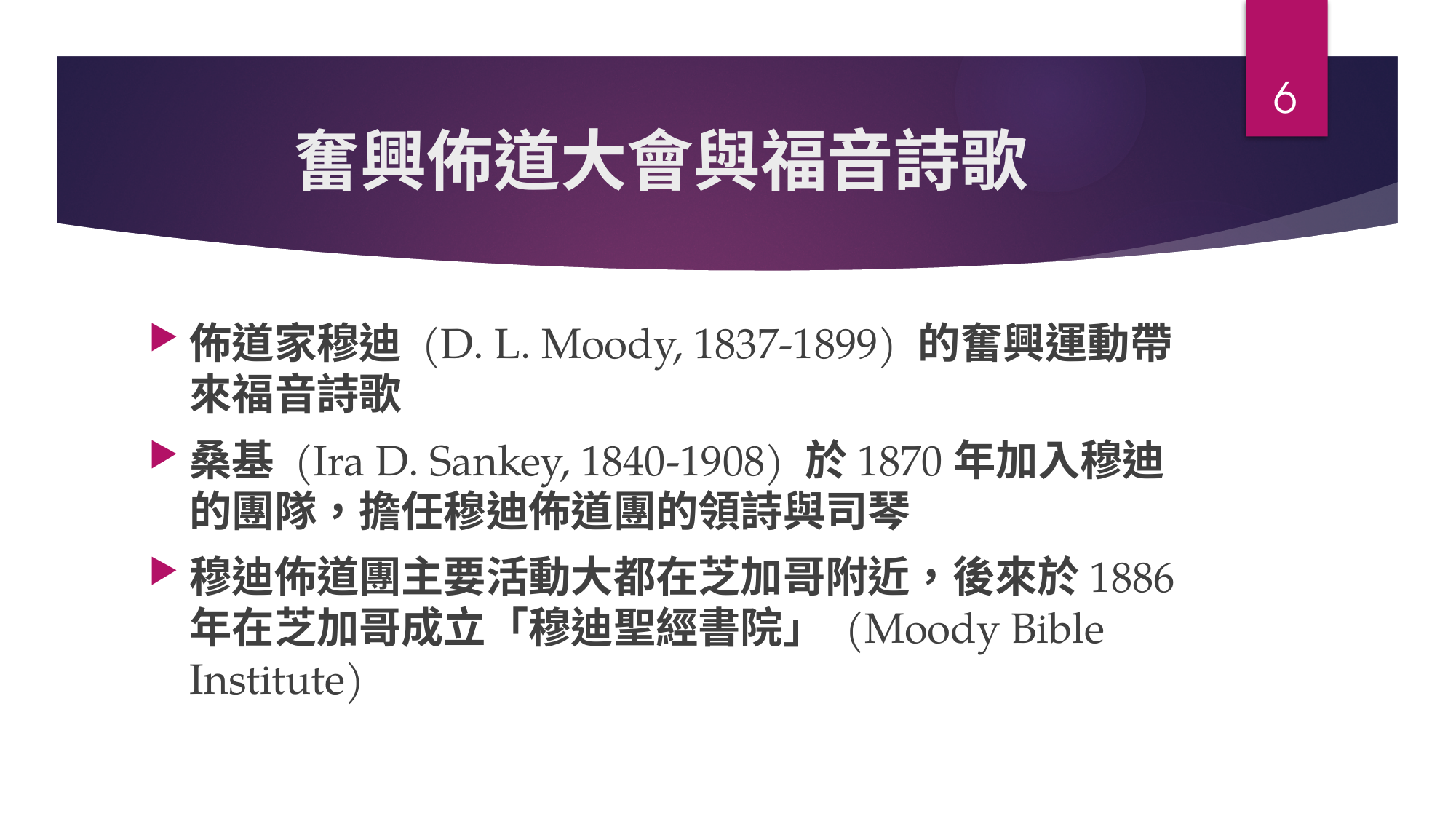

6
# 奮興佈道大會與福音詩歌
佈道家穆迪 (D. L. Moody, 1837-1899) 的奮興運動帶來福音詩歌
桑基 (Ira D. Sankey, 1840-1908) 於1870年加入穆迪的團隊，擔任穆迪佈道團的領詩與司琴
穆迪佈道團主要活動大都在芝加哥附近，後來於1886年在芝加哥成立「穆迪聖經書院」 (Moody Bible Institute)